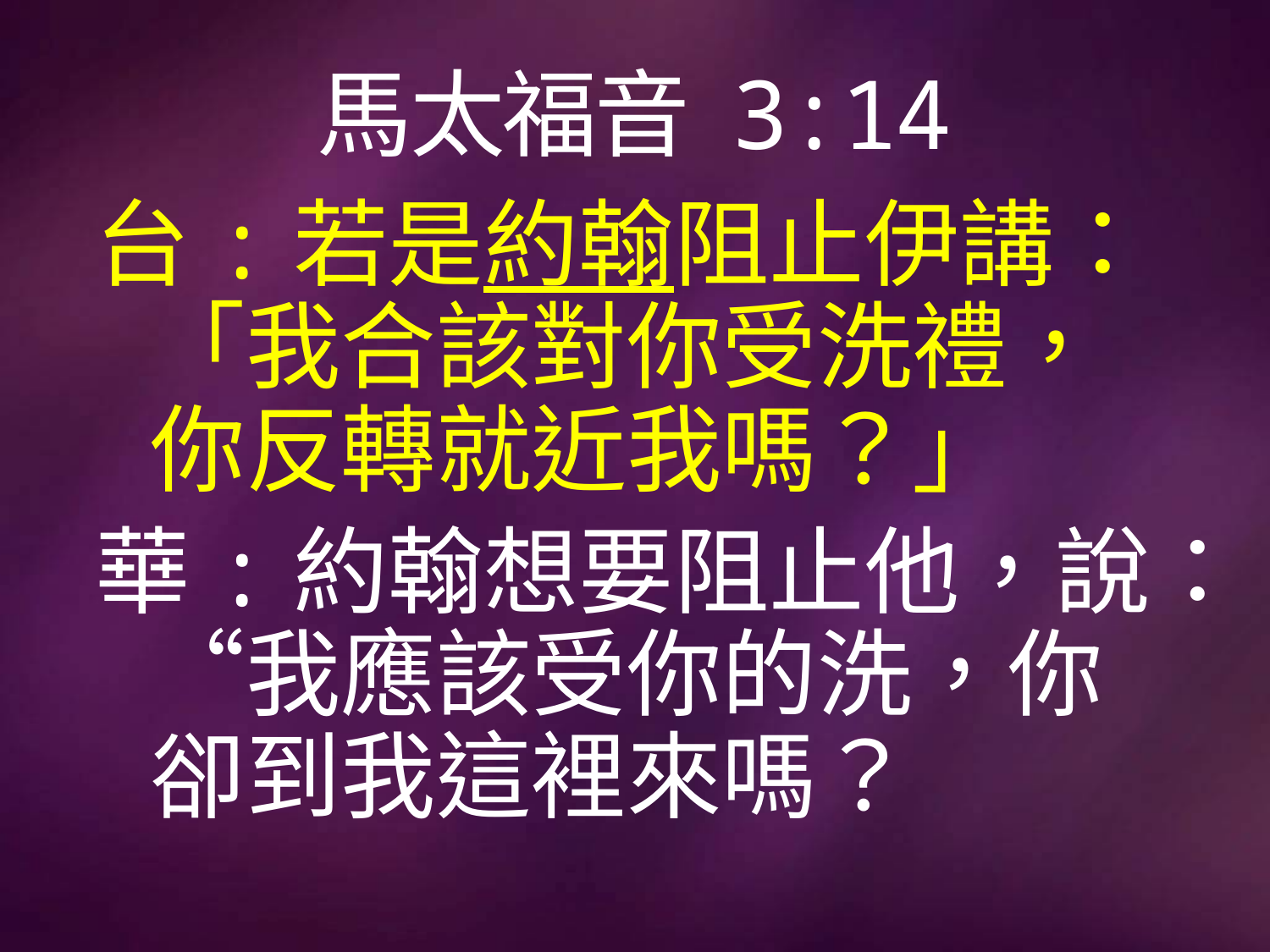

# 馬太福音 3:14
台:若是約翰阻止伊講：「我合該對你受洗禮，你反轉就近我嗎？」
華:約翰想要阻止他，說：“我應該受你的洗，你卻到我這裡來嗎？